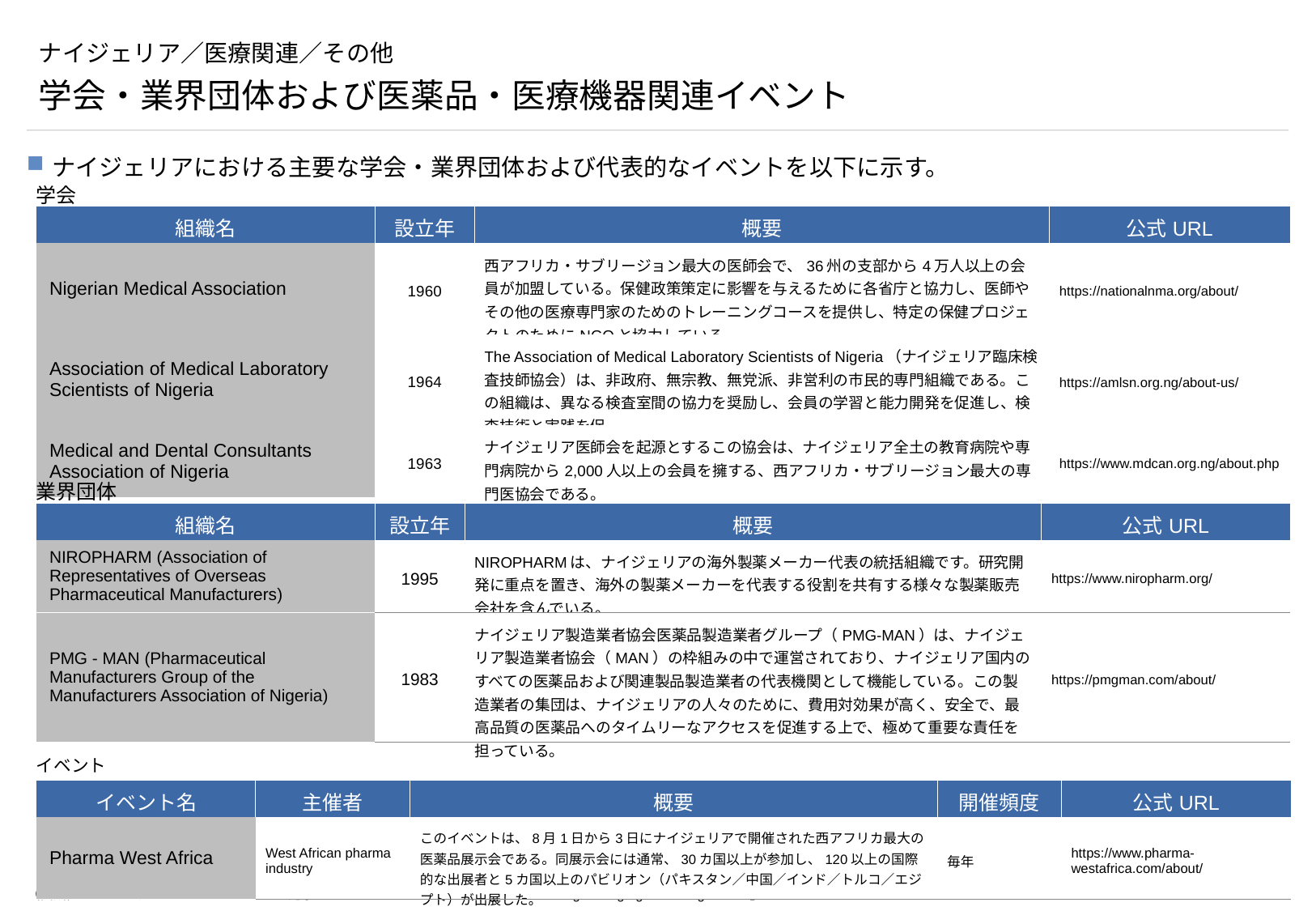

# ナイジェリア／医療関連／その他
学会・業界団体および医薬品・医療機器関連イベント
ナイジェリアにおける主要な学会・業界団体および代表的なイベントを以下に示す。
学会
| 組織名 | 設立年 | 概要 | 公式URL |
| --- | --- | --- | --- |
| Nigerian Medical Association | 1960 | 西アフリカ・サブリージョン最大の医師会で、36州の支部から4万人以上の会員が加盟している。保健政策策定に影響を与えるために各省庁と協力し、医師やその他の医療専門家のためのトレーニングコースを提供し、特定の保健プロジェクトのためにNGOと協力している。 | https://nationalnma.org/about/ |
| Association of Medical Laboratory Scientists of Nigeria | 1964 | The Association of Medical Laboratory Scientists of Nigeria（ナイジェリア臨床検査技師協会）は、非政府、無宗教、無党派、非営利の市民的専門組織である。この組織は、異なる検査室間の協力を奨励し、会員の学習と能力開発を促進し、検査技術と実践を促 | https://amlsn.org.ng/about-us/ |
| Medical and Dental Consultants Association of Nigeria | 1963 | ナイジェリア医師会を起源とするこの協会は、ナイジェリア全土の教育病院や専門病院から2,000人以上の会員を擁する、西アフリカ・サブリージョン最大の専門医協会である。 | https://www.mdcan.org.ng/about.php |
業界団体
| 組織名 | 設立年 | 概要 | 公式URL |
| --- | --- | --- | --- |
| NIROPHARM (Association of Representatives of Overseas Pharmaceutical Manufacturers) | 1995 | NIROPHARMは、ナイジェリアの海外製薬メーカー代表の統括組織です。研究開発に重点を置き、海外の製薬メーカーを代表する役割を共有する様々な製薬販売会社を含んでいる。 | https://www.niropharm.org/ |
| PMG - MAN (Pharmaceutical Manufacturers Group of the Manufacturers Association of Nigeria) | 1983 | ナイジェリア製造業者協会医薬品製造業者グループ（PMG-MAN）は、ナイジェリア製造業者協会（MAN）の枠組みの中で運営されており、ナイジェリア国内のすべての医薬品および関連製品製造業者の代表機関として機能している。この製造業者の集団は、ナイジェリアの人々のために、費用対効果が高く、安全で、最高品質の医薬品へのタイムリーなアクセスを促進する上で、極めて重要な責任を担っている。 | https://pmgman.com/about/ |
イベント
イベント
| イベント名 | 主催者 | 概要 | 開催頻度 | 公式URL |
| --- | --- | --- | --- | --- |
| Pharma West Africa | West African pharma industry | このイベントは、8月1日から3日にナイジェリアで開催された西アフリカ最大の医薬品展示会である。同展示会には通常、30カ国以上が参加し、120以上の国際的な出展者と5カ国以上のパビリオン（パキスタン／中国／インド／トルコ／エジプト）が出展した。 | 毎年 | https://www.pharma-westafrica.com/about/ |
（出所）デスクトップリサーチ、ThisDAY記事「NIROPHARM Calls for Regulation Strengthening against Drug Abuse」